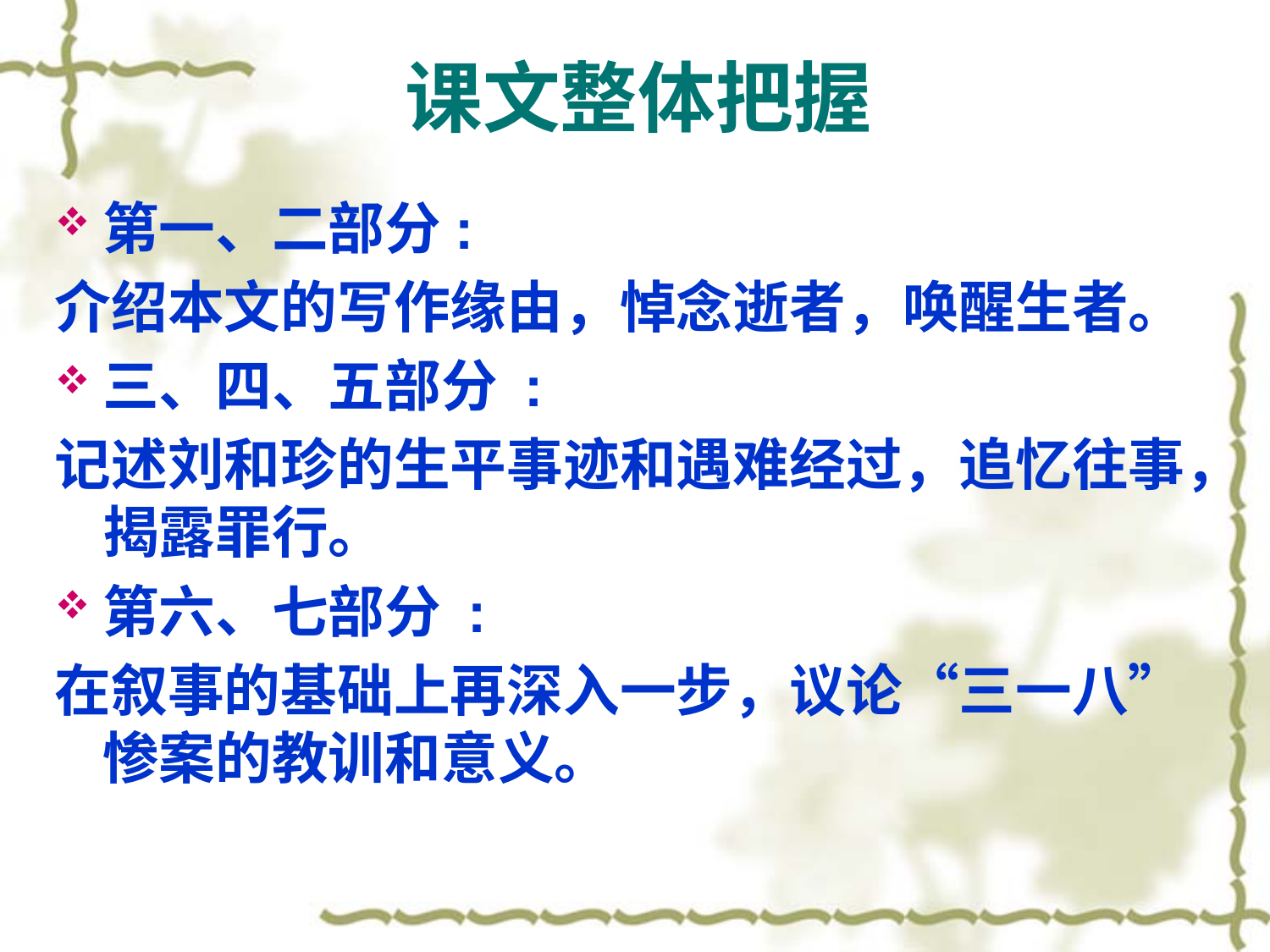

# 课文整体把握
第一、二部分:
介绍本文的写作缘由，悼念逝者，唤醒生者。
三、四、五部分 :
记述刘和珍的生平事迹和遇难经过，追忆往事，揭露罪行。
第六、七部分 :
在叙事的基础上再深入一步，议论“三一八”惨案的教训和意义。